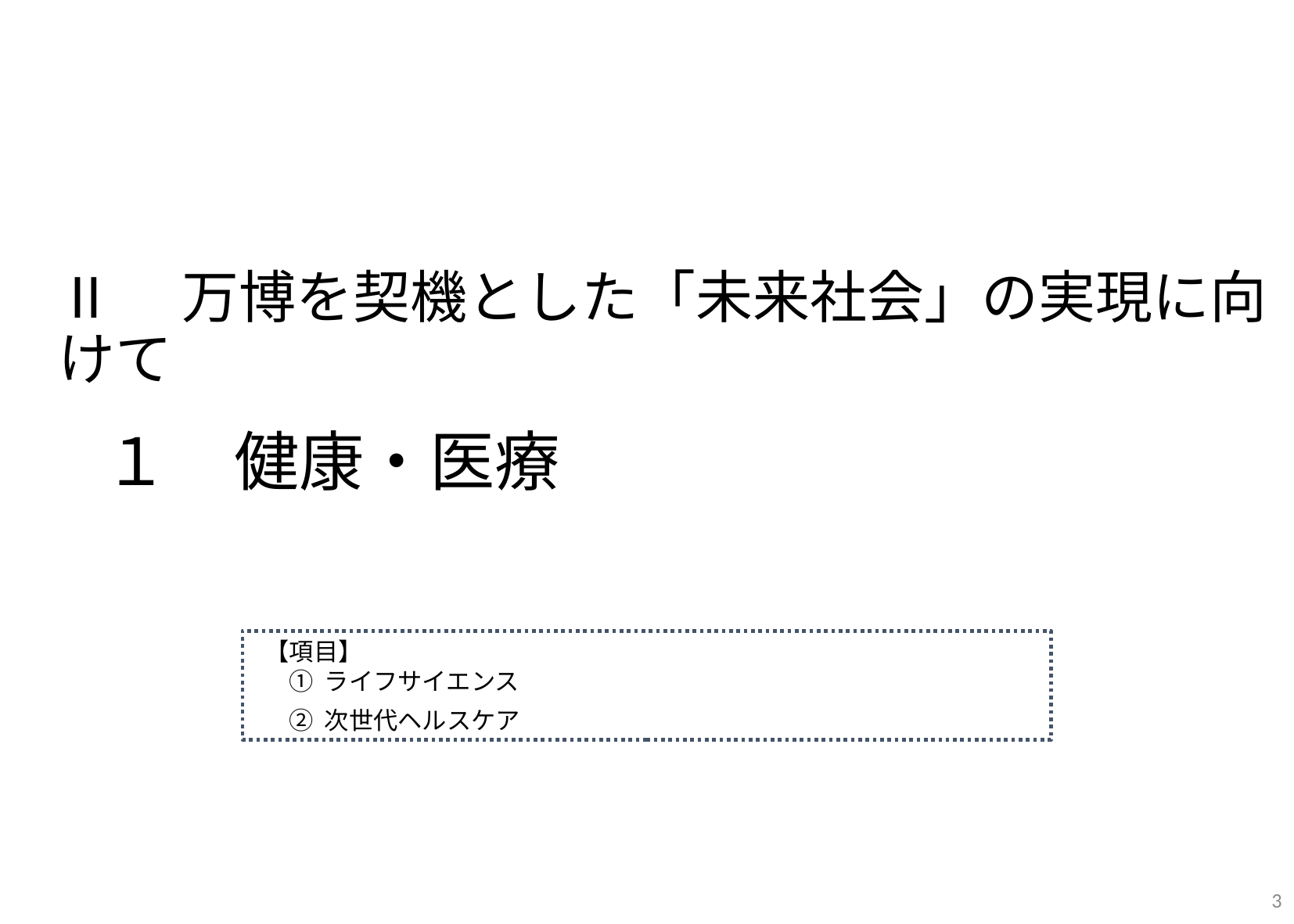

Ⅱ　万博を契機とした「未来社会」の実現に向けて
１　健康・医療
【項目】
① ライフサイエンス
② 次世代ヘルスケア
3